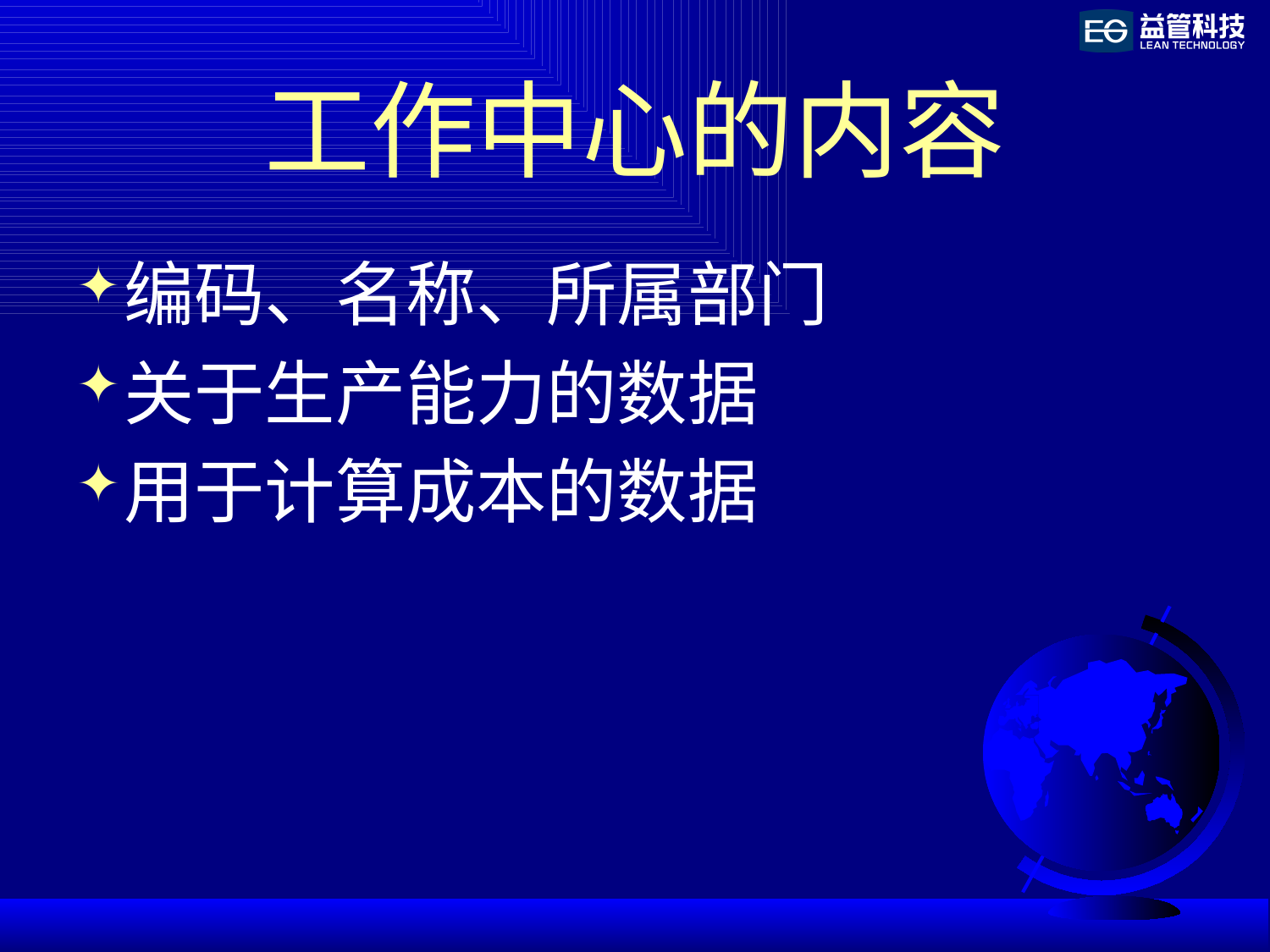

# 工作中心的内容
编码、名称、所属部门
关于生产能力的数据
用于计算成本的数据

17